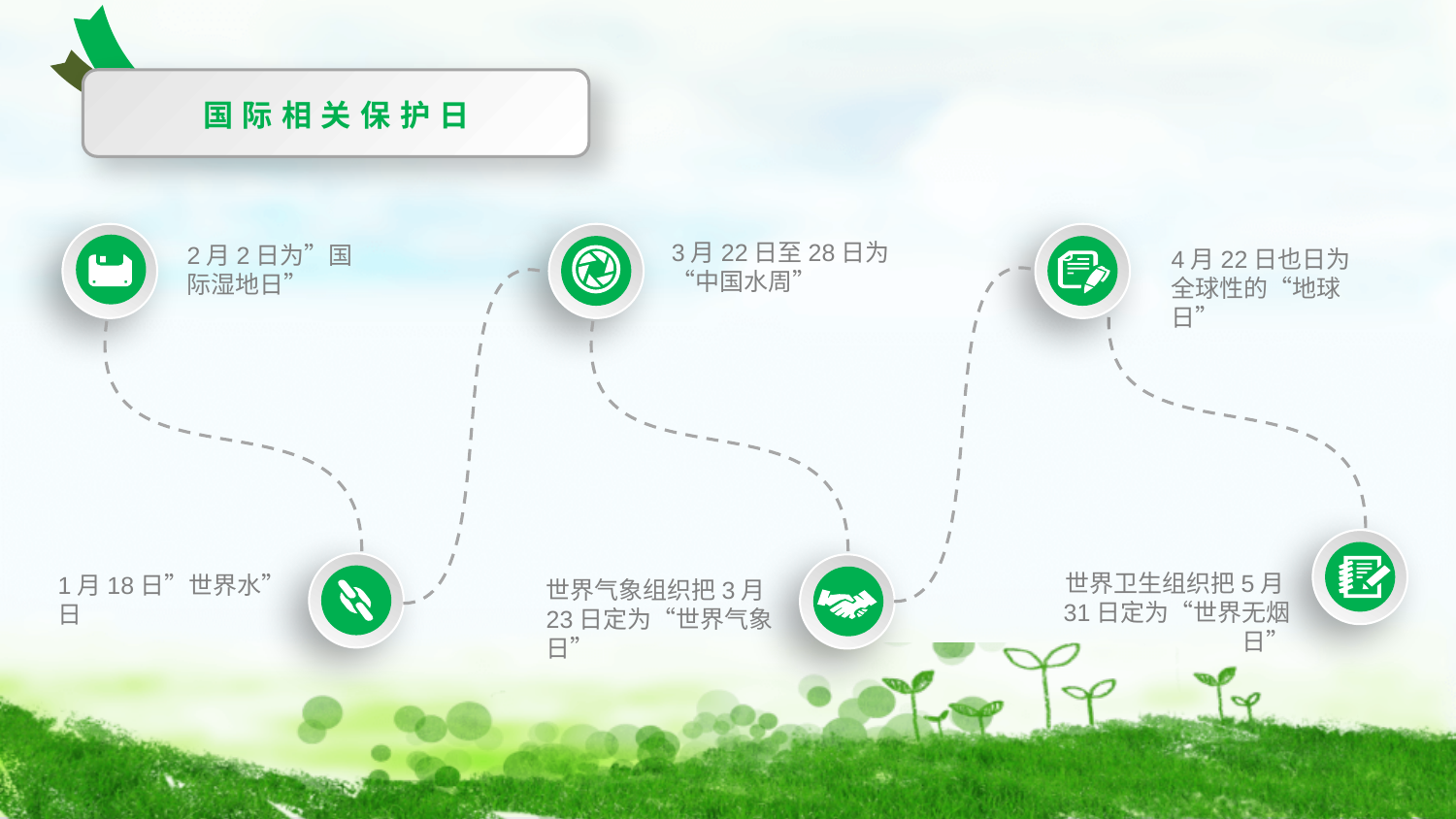

国际相关保护日

3月22日至28日为“中国水周”
2月2日为”国际湿地日”
4月22日也日为全球性的“地球日”

世界卫生组织把5月31日定为“世界无烟日”
1月18日”世界水”日
世界气象组织把3月23日定为“世界气象日”